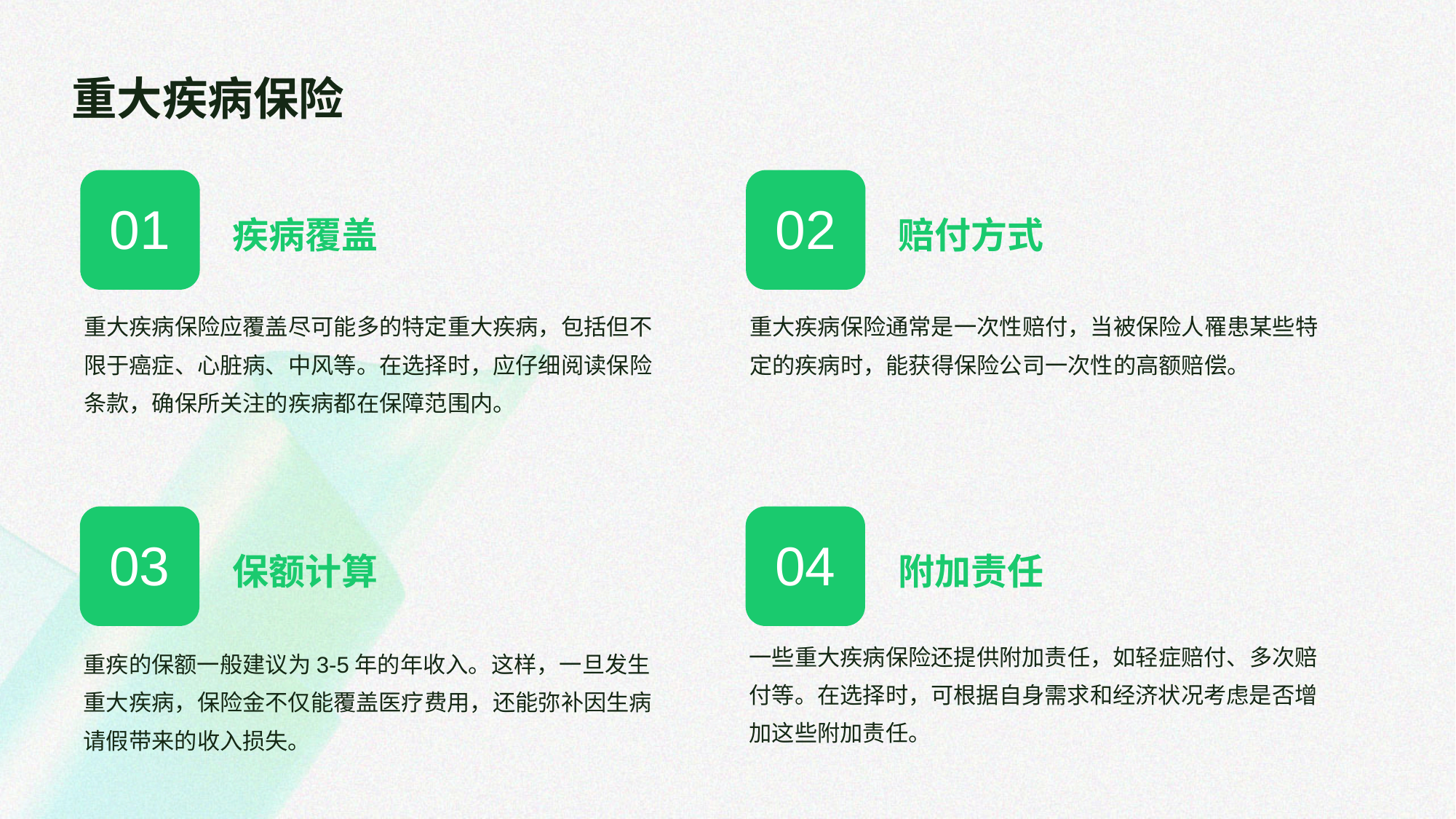

重大疾病保险

疾病覆盖

赔付方式
01
02
重大疾病保险应覆盖尽可能多的特定重大疾病，包括但不限于癌症、心脏病、中风等。在选择时，应仔细阅读保险条款，确保所关注的疾病都在保障范围内。
重大疾病保险通常是一次性赔付，当被保险人罹患某些特定的疾病时，能获得保险公司一次性的高额赔偿。

保额计算

附加责任
03
04
一些重大疾病保险还提供附加责任，如轻症赔付、多次赔付等。在选择时，可根据自身需求和经济状况考虑是否增加这些附加责任。
重疾的保额一般建议为3-5年的年收入。这样，一旦发生重大疾病，保险金不仅能覆盖医疗费用，还能弥补因生病请假带来的收入损失。